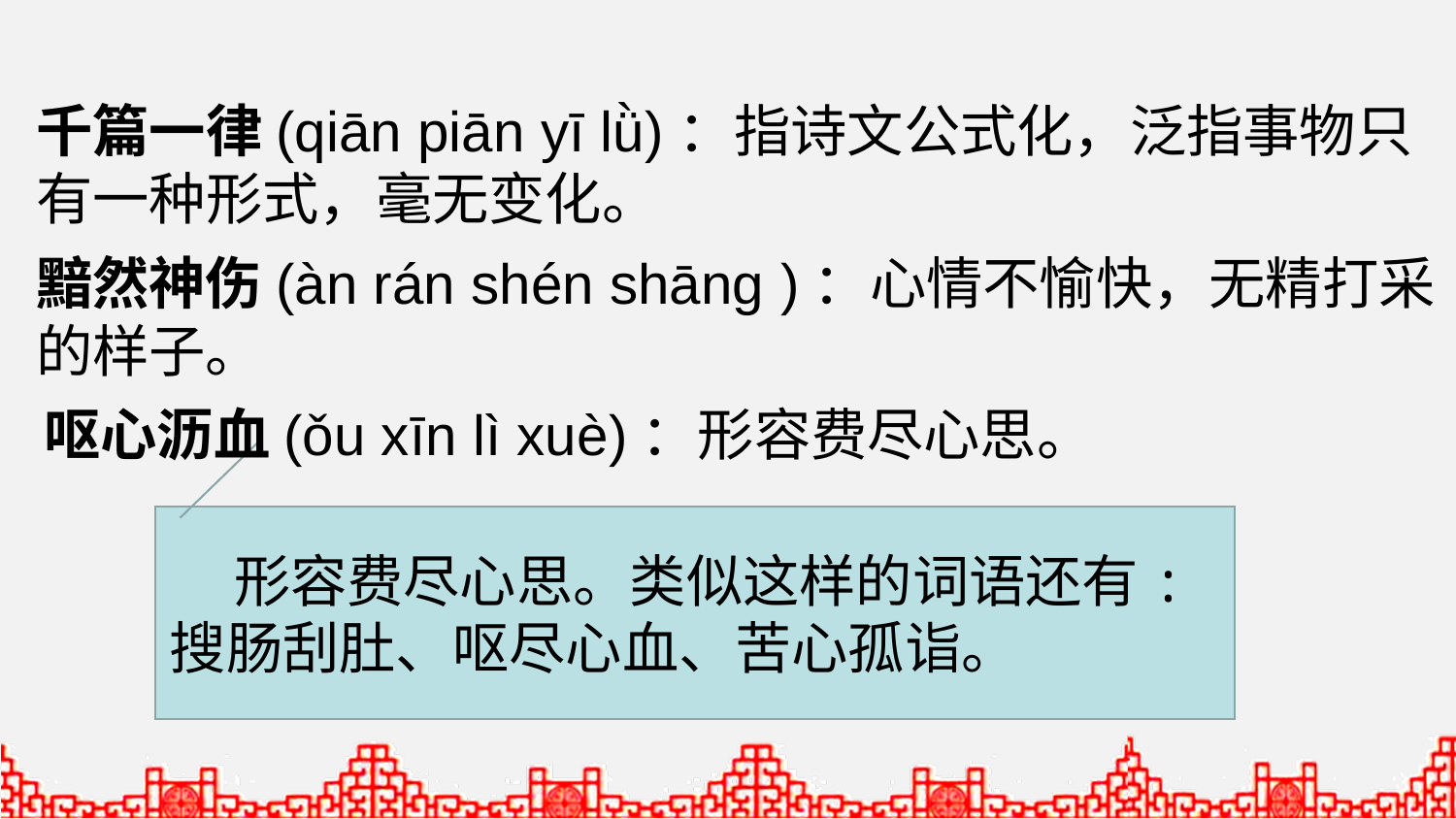

千篇一律(qiān piān yī lǜ)：指诗文公式化，泛指事物只有一种形式，毫无变化。
黯然神伤(àn rán shén shāng )：心情不愉快，无精打采的样子。
 呕心沥血(ǒu xīn lì xuè)：形容费尽心思。
    形容费尽心思。类似这样的词语还有:搜肠刮肚、呕尽心血、苦心孤诣。